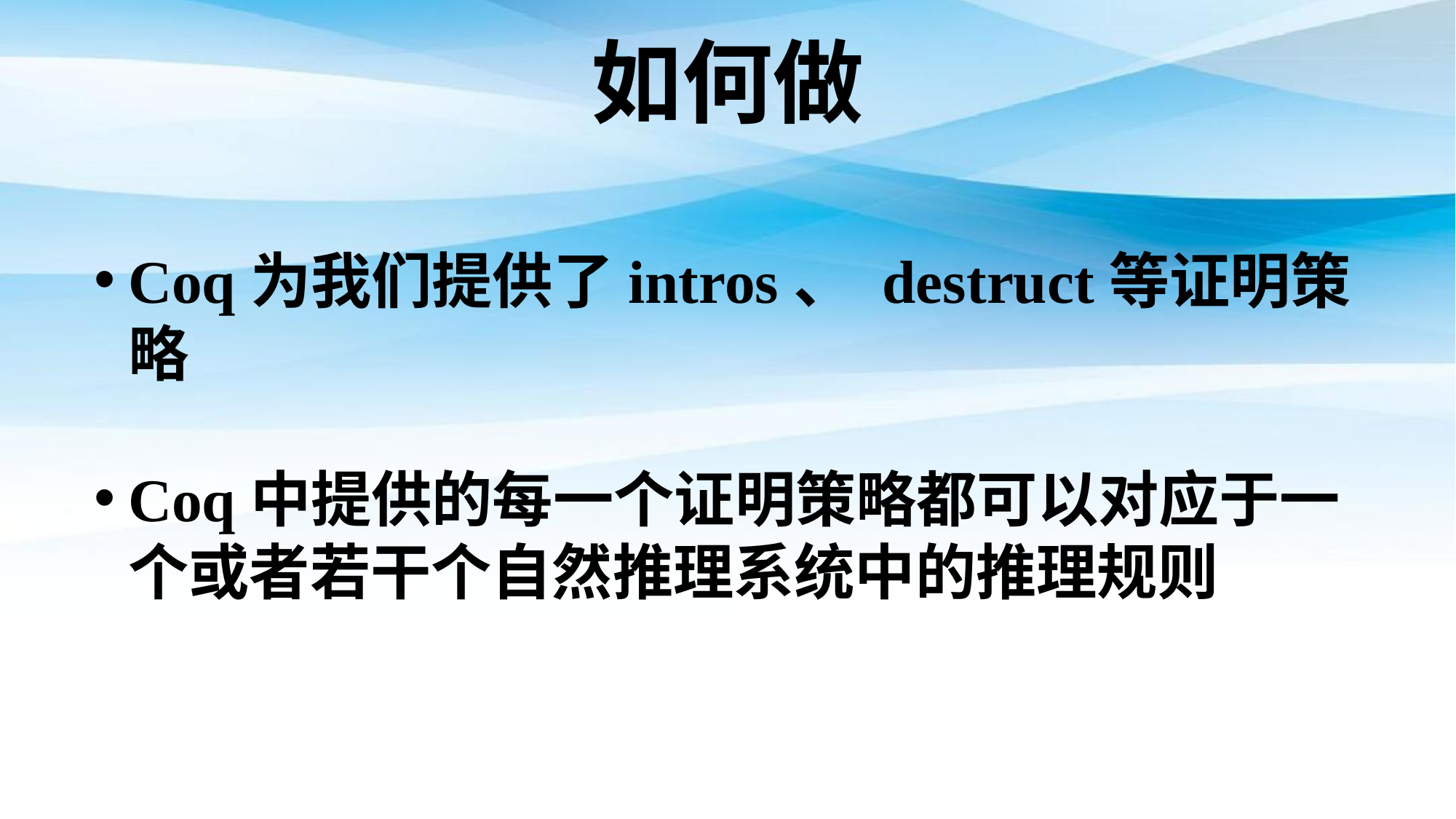

如何做
Coq为我们提供了intros、 destruct等证明策略

Coq中提供的每一个证明策略都可以对应于一个或者若干个自然推理系统中的推理规则